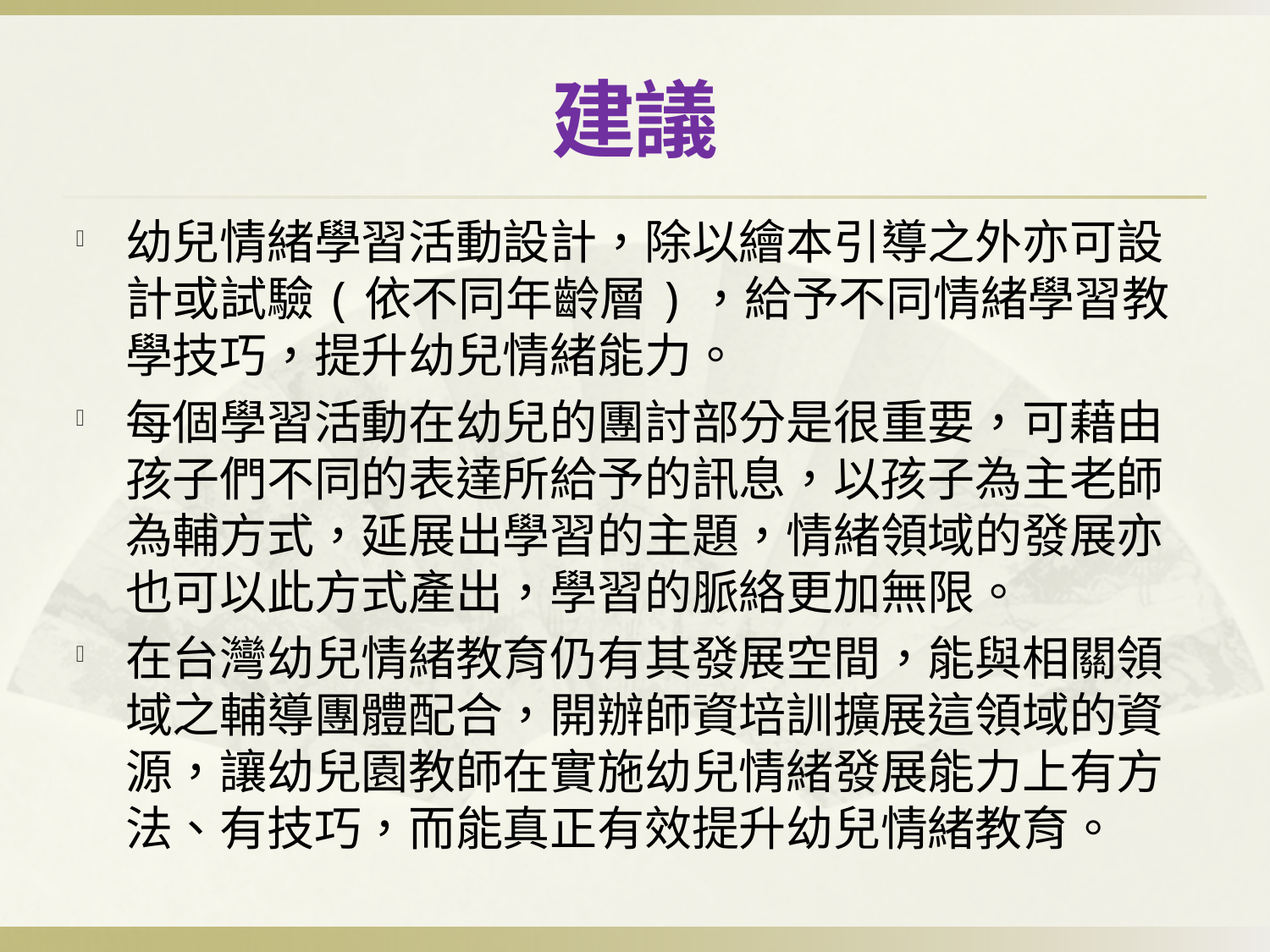

# 建議
幼兒情緒學習活動設計，除以繪本引導之外亦可設計或試驗(依不同年齡層)，給予不同情緒學習教學技巧，提升幼兒情緒能力。
每個學習活動在幼兒的團討部分是很重要，可藉由孩子們不同的表達所給予的訊息，以孩子為主老師為輔方式，延展出學習的主題，情緒領域的發展亦也可以此方式產出，學習的脈絡更加無限。
在台灣幼兒情緒教育仍有其發展空間，能與相關領域之輔導團體配合，開辦師資培訓擴展這領域的資源，讓幼兒園教師在實施幼兒情緒發展能力上有方法、有技巧，而能真正有效提升幼兒情緒教育。